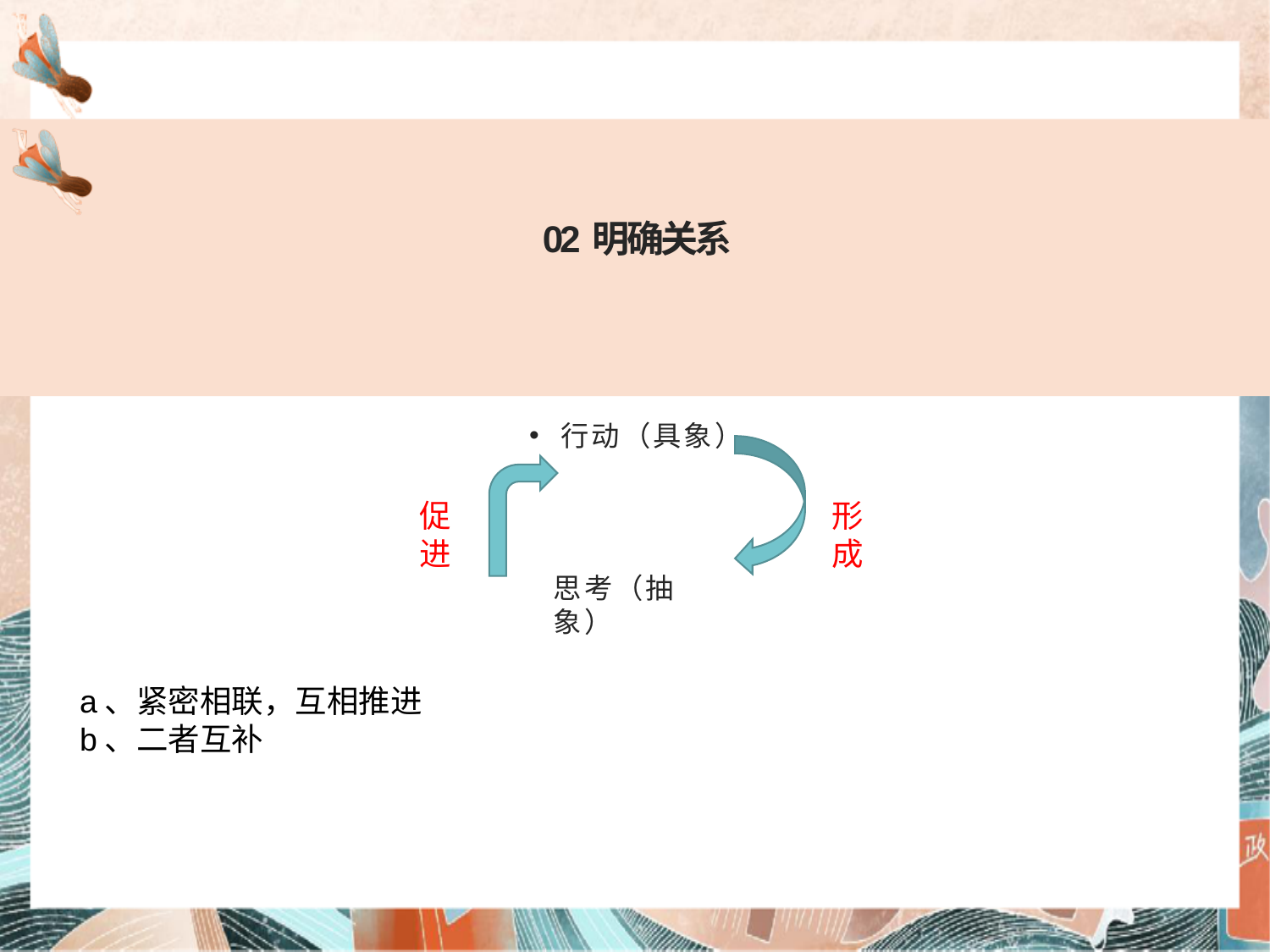

# 02 明确关系
行动（具象）

促进
形成
思考（抽象）
a、紧密相联，互相推进
b、二者互补